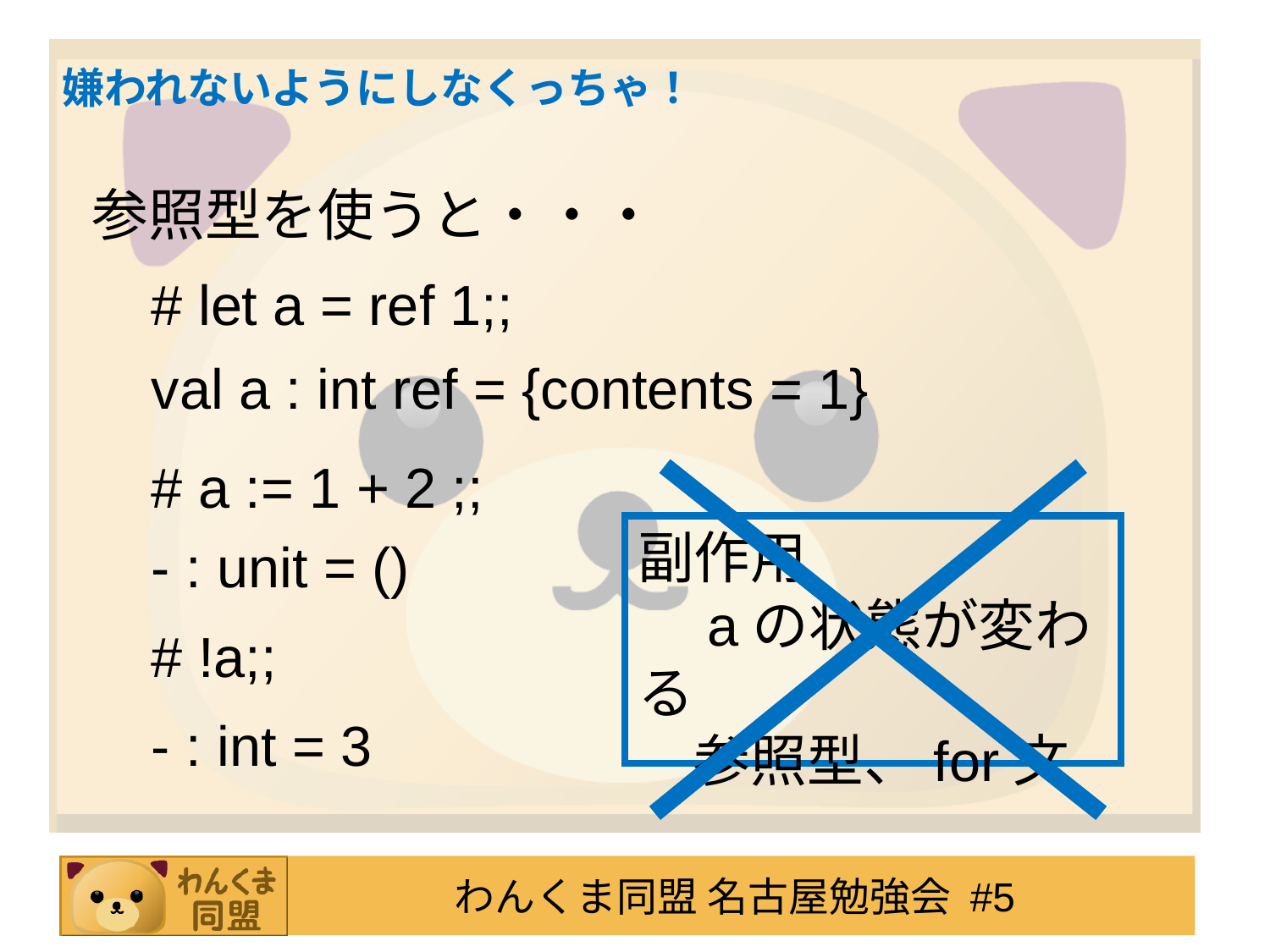

# 嫌われないようにしなくっちゃ！
参照型を使うと・・・
# let a = ref 1;;
val a : int ref = {contents = 1}
# a := 1 + 2 ;;
- : unit = ()
副作用
　aの状態が変わる
　参照型、for文
# !a;;
- : int = 3